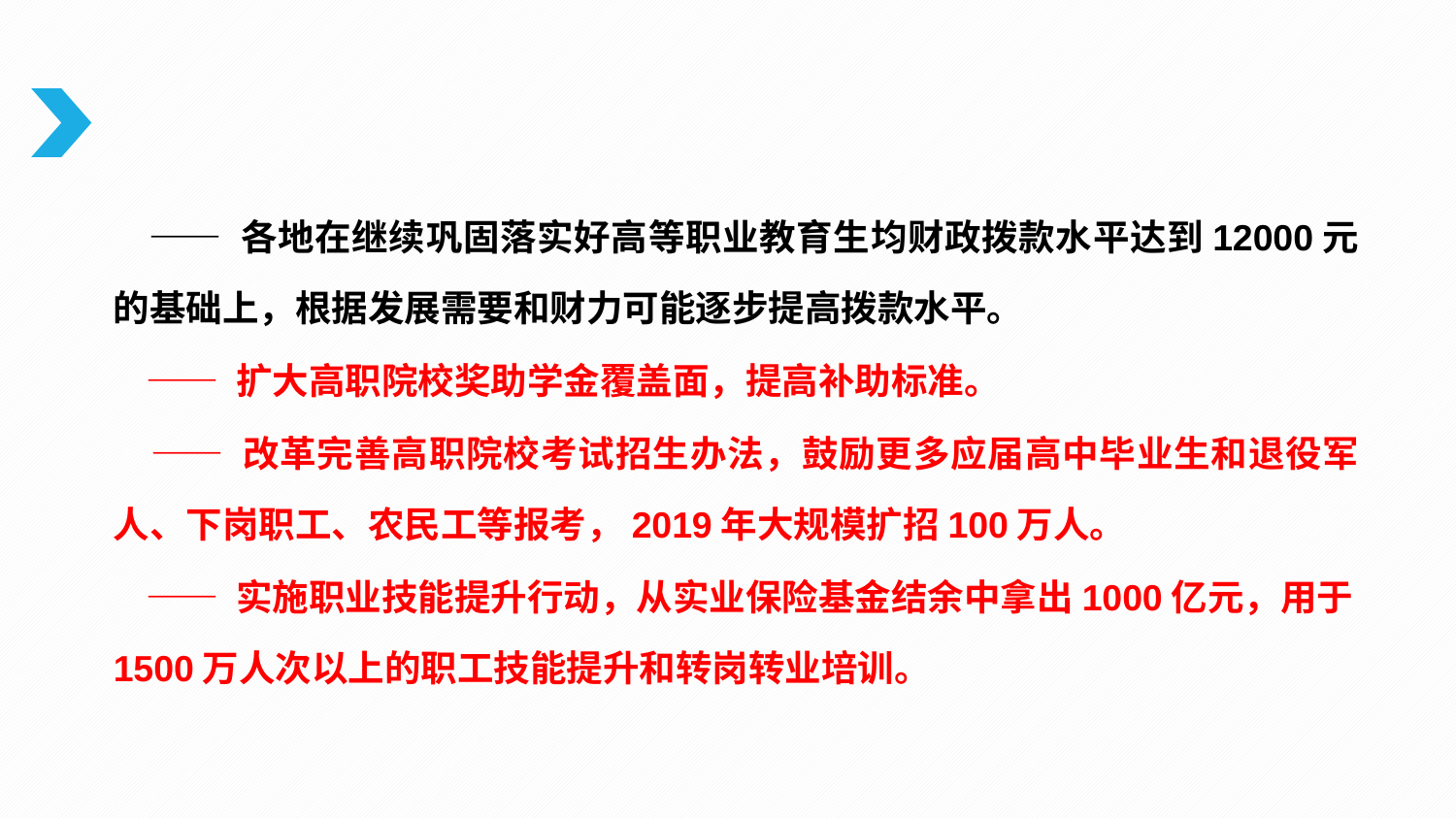

—— 各地在继续巩固落实好高等职业教育生均财政拨款水平达到12000元的基础上，根据发展需要和财力可能逐步提高拨款水平。
    —— 扩大高职院校奖助学金覆盖面，提高补助标准。
    —— 改革完善高职院校考试招生办法，鼓励更多应届高中毕业生和退役军人、下岗职工、农民工等报考，2019年大规模扩招100万人。
    —— 实施职业技能提升行动，从实业保险基金结余中拿出1000亿元，用于1500万人次以上的职工技能提升和转岗转业培训。